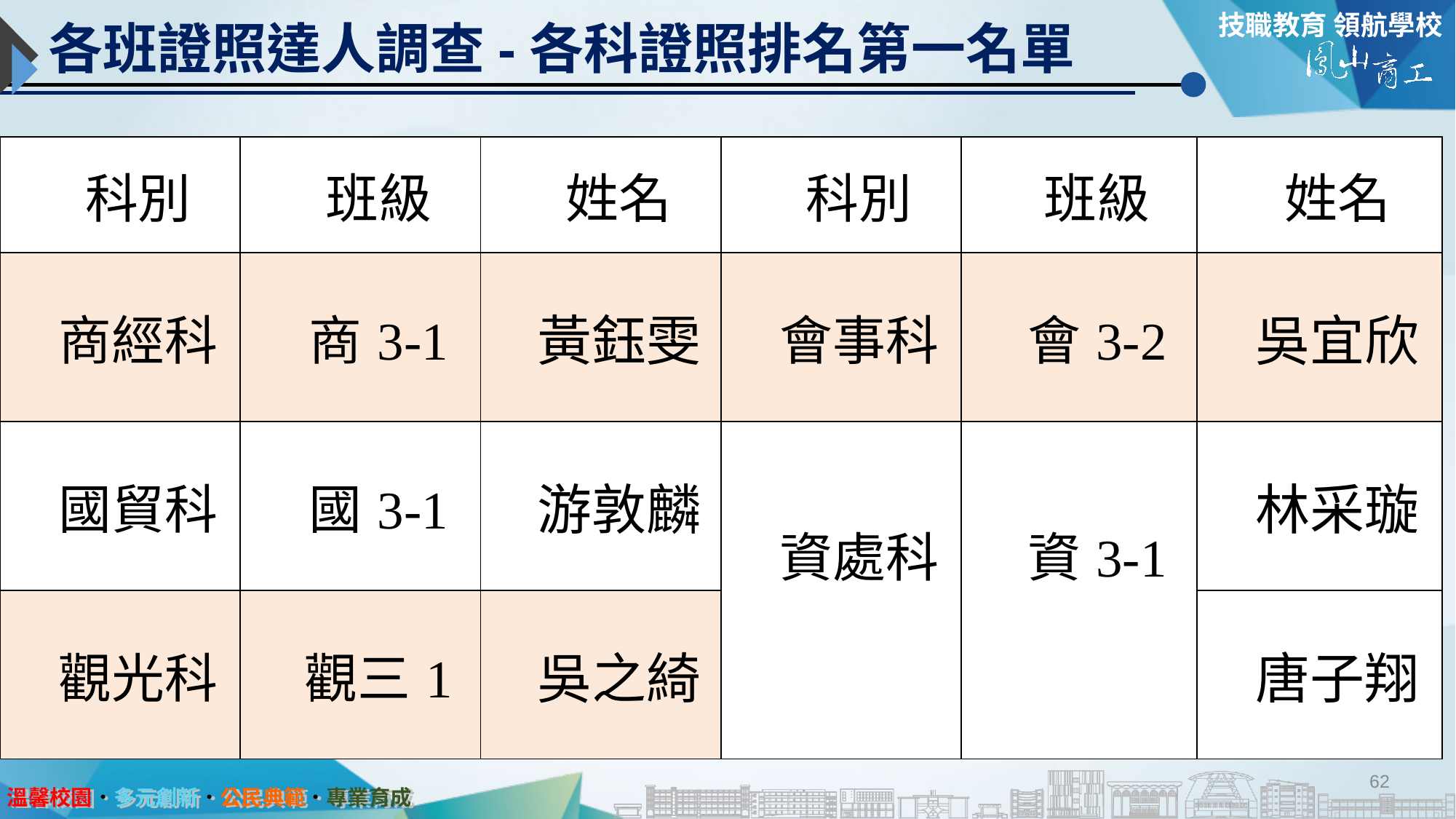

# 各班證照達人調查-各科證照排名第一名單
| 科別 | 班級 | 姓名 | 科別 | 班級 | 姓名 |
| --- | --- | --- | --- | --- | --- |
| 商經科 | 商3-1 | 黃鈺雯 | 會事科 | 會3-2 | 吳宜欣 |
| 國貿科 | 國3-1 | 游敦麟 | 資處科 | 資3-1 | 林采璇 |
| 觀光科 | 觀三1 | 吳之綺 |  |  | 唐子翔 |

62